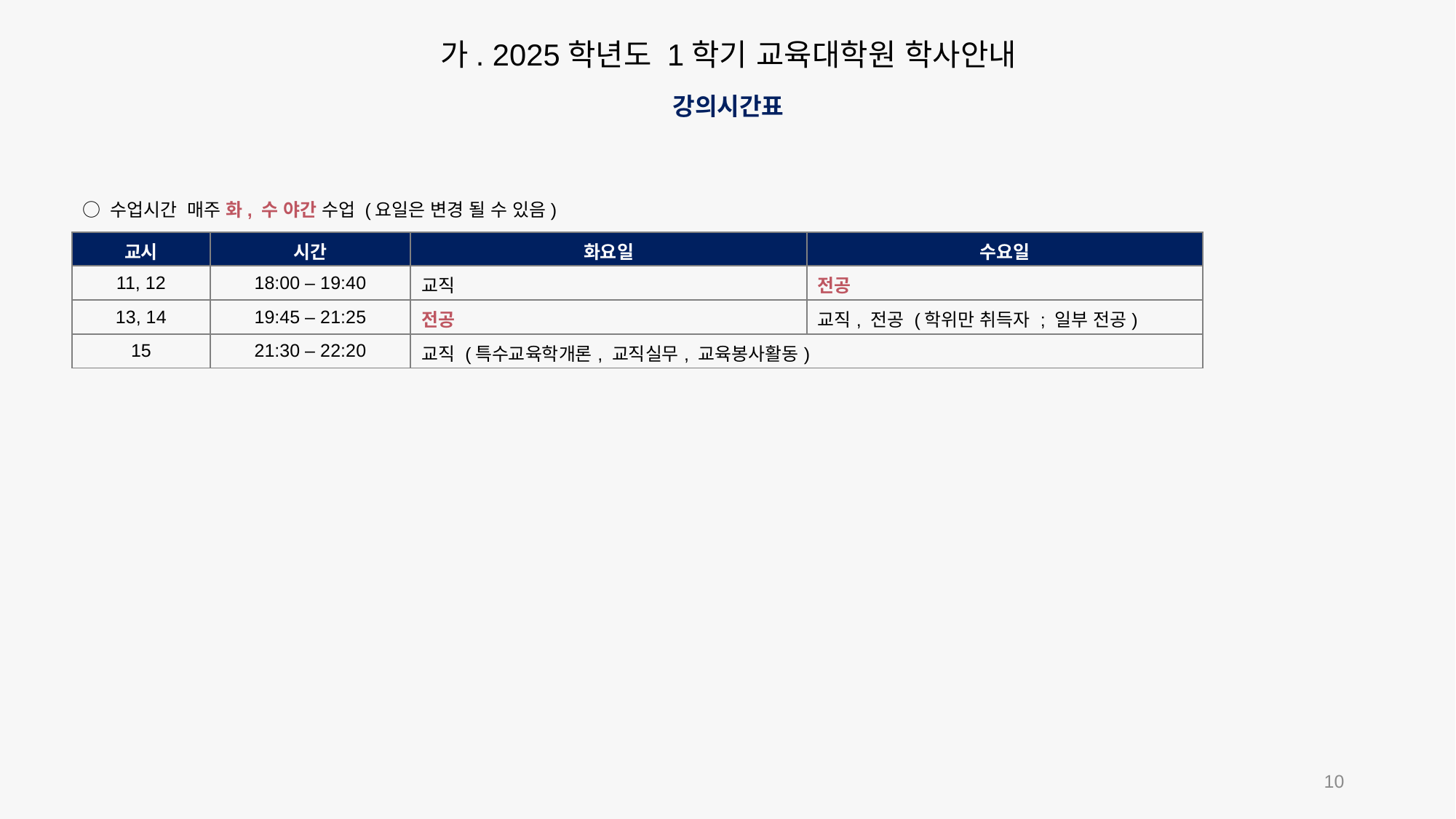

가. 2025학년도 1학기 교육대학원 학사안내
강의시간표
○ 수업시간  매주 화, 수 야간 수업 (요일은 변경 될 수 있음)
| 교시 | 시간 | 화요일 | 수요일 |
| --- | --- | --- | --- |
| 11, 12 | 18:00 – 19:40 | 교직 | 전공 |
| 13, 14 | 19:45 – 21:25 | 전공 | 교직, 전공 (학위만 취득자 ; 일부 전공) |
| 15 | 21:30 – 22:20 | 교직 (특수교육학개론, 교직실무, 교육봉사활동) |  |
10